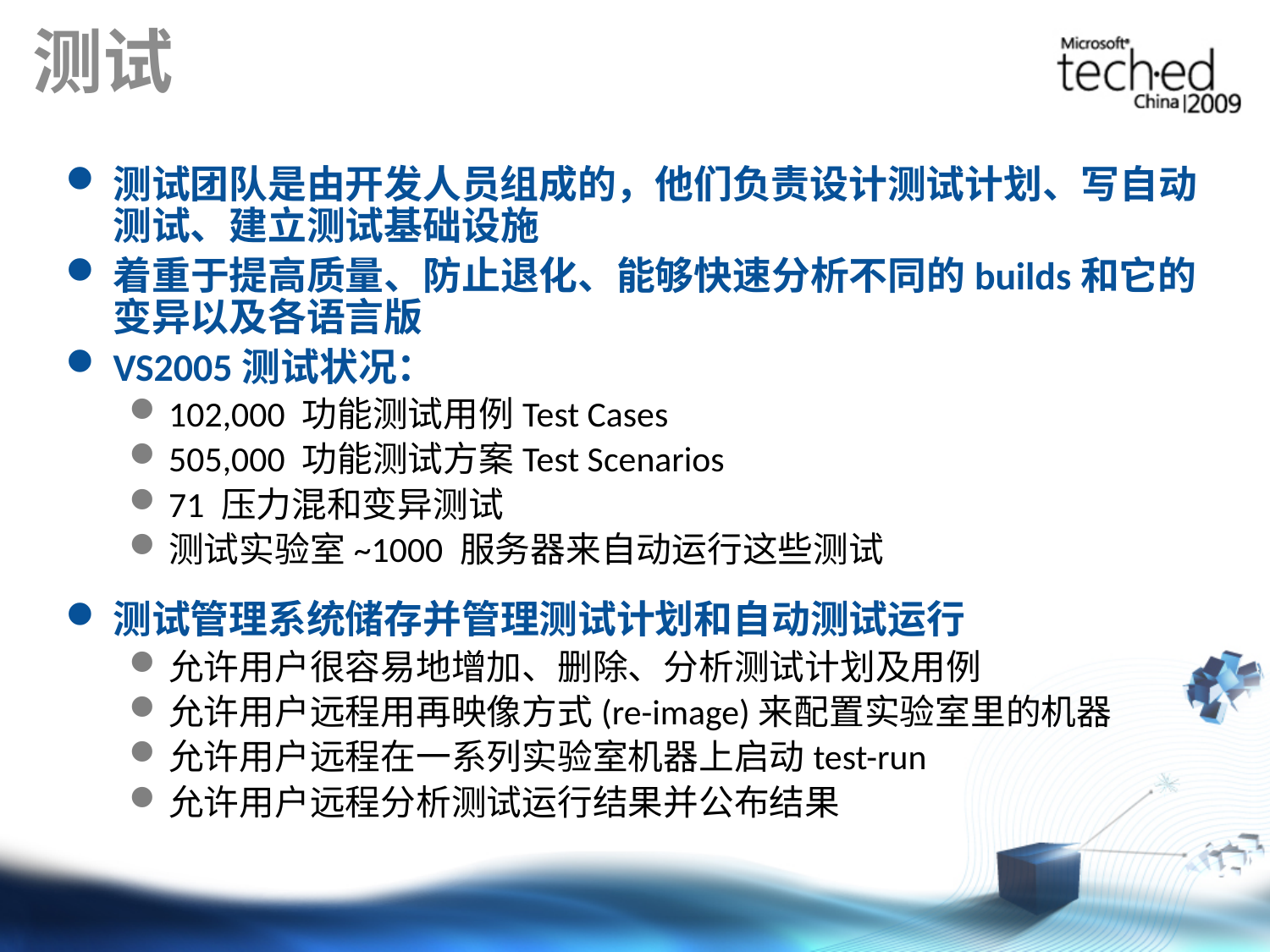

# 测试
测试团队是由开发人员组成的，他们负责设计测试计划、写自动测试、建立测试基础设施
着重于提高质量、防止退化、能够快速分析不同的builds和它的变异以及各语言版
VS2005测试状况：
102,000 功能测试用例Test Cases
505,000 功能测试方案Test Scenarios
71 压力混和变异测试
测试实验室~1000 服务器来自动运行这些测试

测试管理系统储存并管理测试计划和自动测试运行
允许用户很容易地增加、删除、分析测试计划及用例
允许用户远程用再映像方式(re-image)来配置实验室里的机器
允许用户远程在一系列实验室机器上启动test-run
允许用户远程分析测试运行结果并公布结果